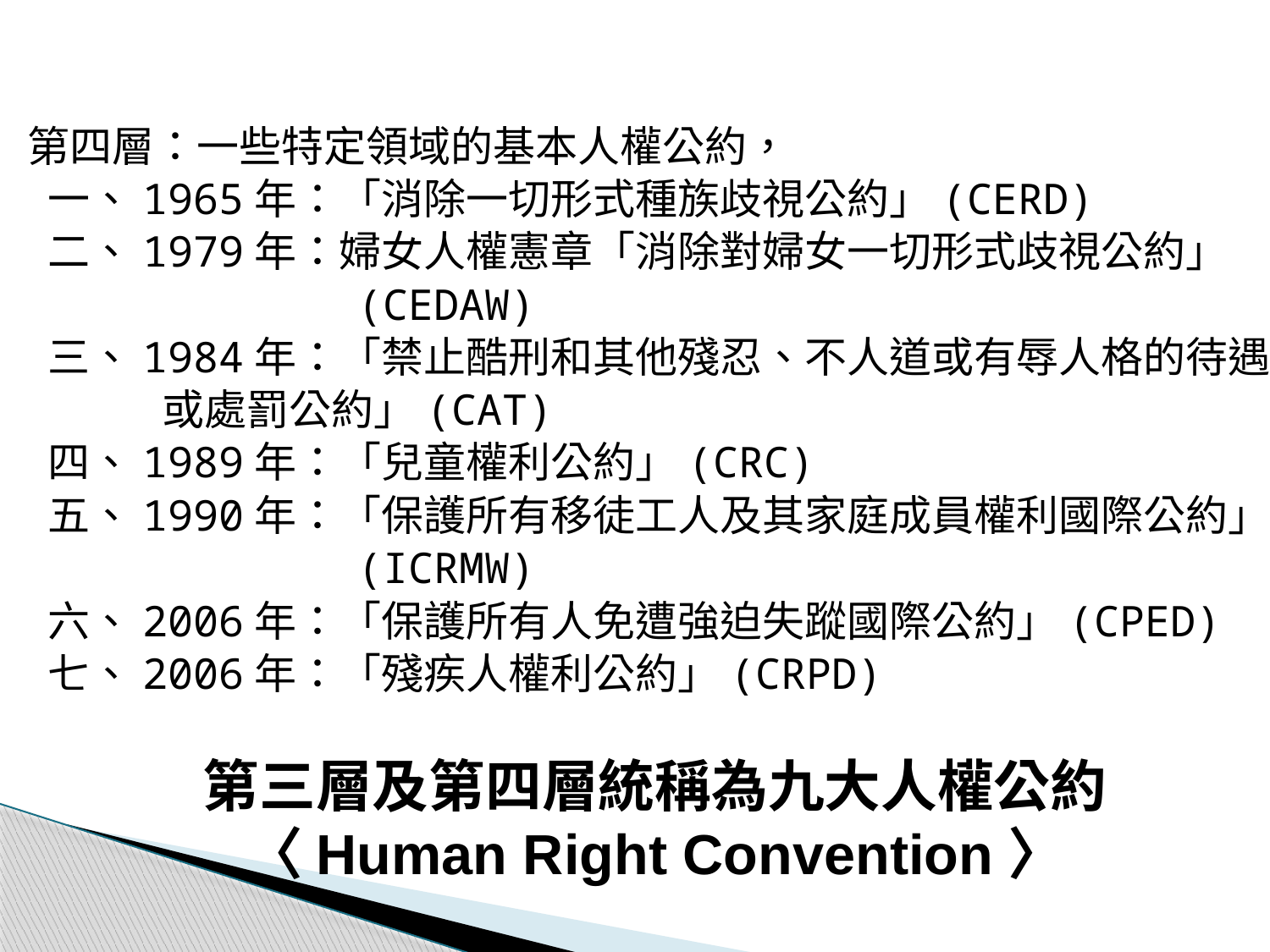

第四層：一些特定領域的基本人權公約，
 一、1965年：「消除一切形式種族歧視公約」(CERD)
 二、1979年：婦女人權憲章「消除對婦女一切形式歧視公約」
             (CEDAW)
 三、1984年：「禁止酷刑和其他殘忍、不人道或有辱人格的待遇
             或處罰公約」(CAT)
 四、1989年：「兒童權利公約」(CRC)
 五、1990年：「保護所有移徒工人及其家庭成員權利國際公約」
             (ICRMW)
 六、2006年：「保護所有人免遭強迫失蹤國際公約」(CPED)
 七、2006年：「殘疾人權利公約」(CRPD)

第三層及第四層統稱為九大人權公約
〈Human Right Convention〉